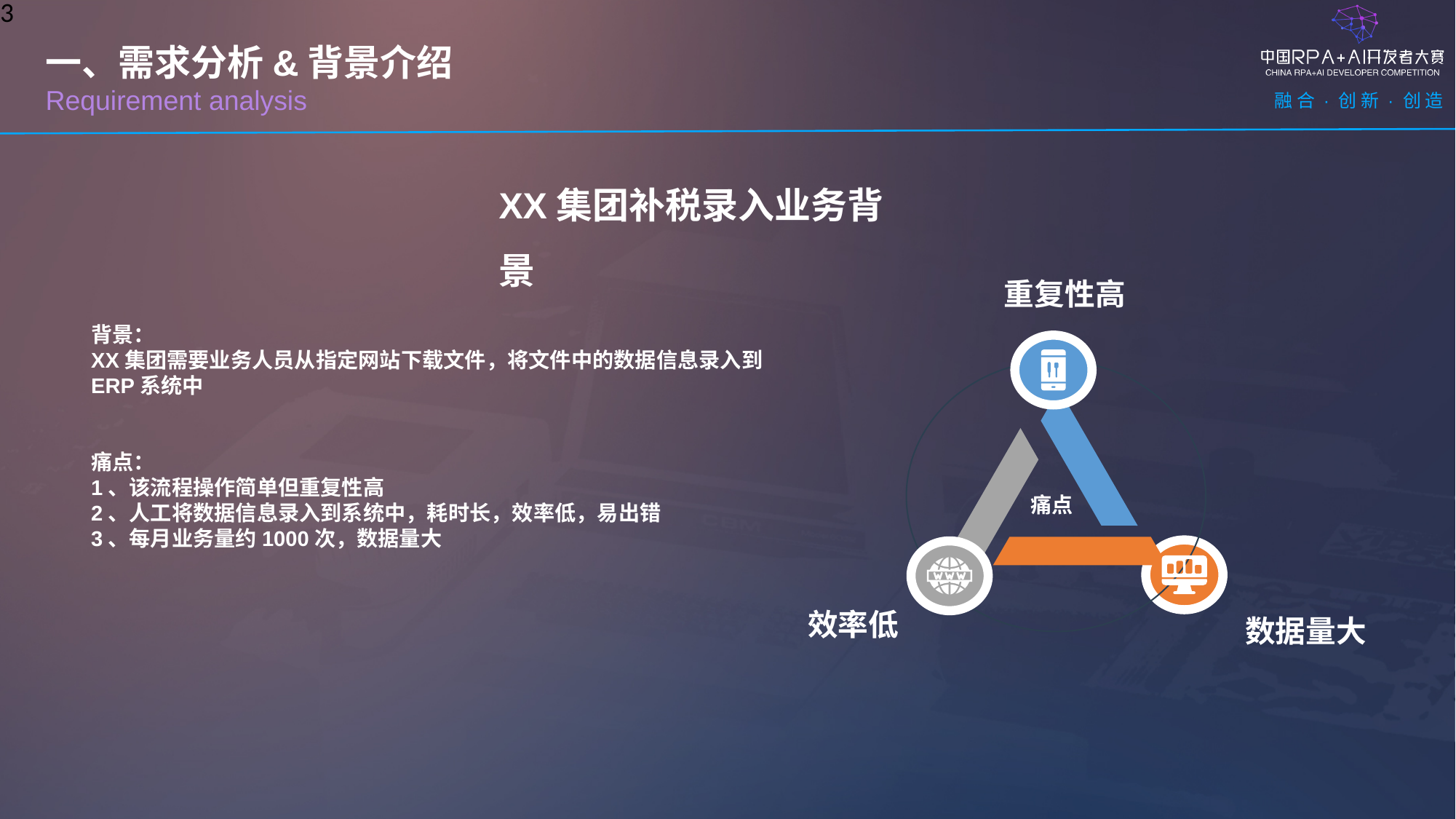

3
一、需求分析&背景介绍
Requirement analysis
XX集团补税录入业务背景
重复性高

痛点

效率低
数据量大
背景：
XX集团需要业务人员从指定网站下载文件，将文件中的数据信息录入到ERP系统中

痛点：
1、该流程操作简单但重复性高
2、人工将数据信息录入到系统中，耗时长，效率低，易出错
3、每月业务量约1000次，数据量大